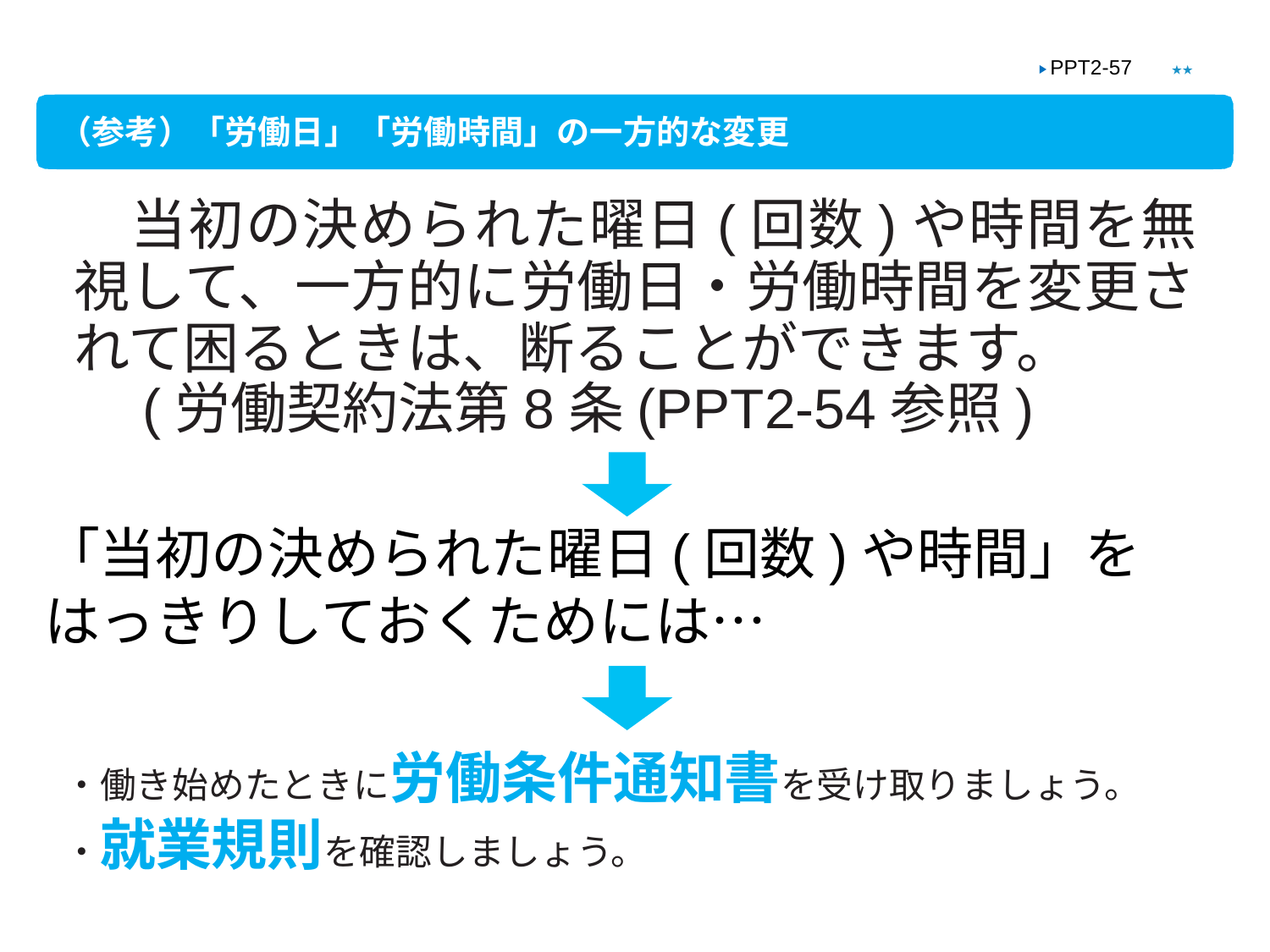

★★
▶ PPT2-57

（参考）「労働日」「労働時間」の一方的な変更
　当初の決められた曜日(回数)や時間を無視して、一方的に労働日・労働時間を変更されて困るときは、断ることができます。
　(労働契約法第8条(PPT2-54参照)

「当初の決められた曜日(回数)や時間」を
はっきりしておくためには…

・働き始めたときに労働条件通知書を受け取りましょう。
・就業規則を確認しましょう。